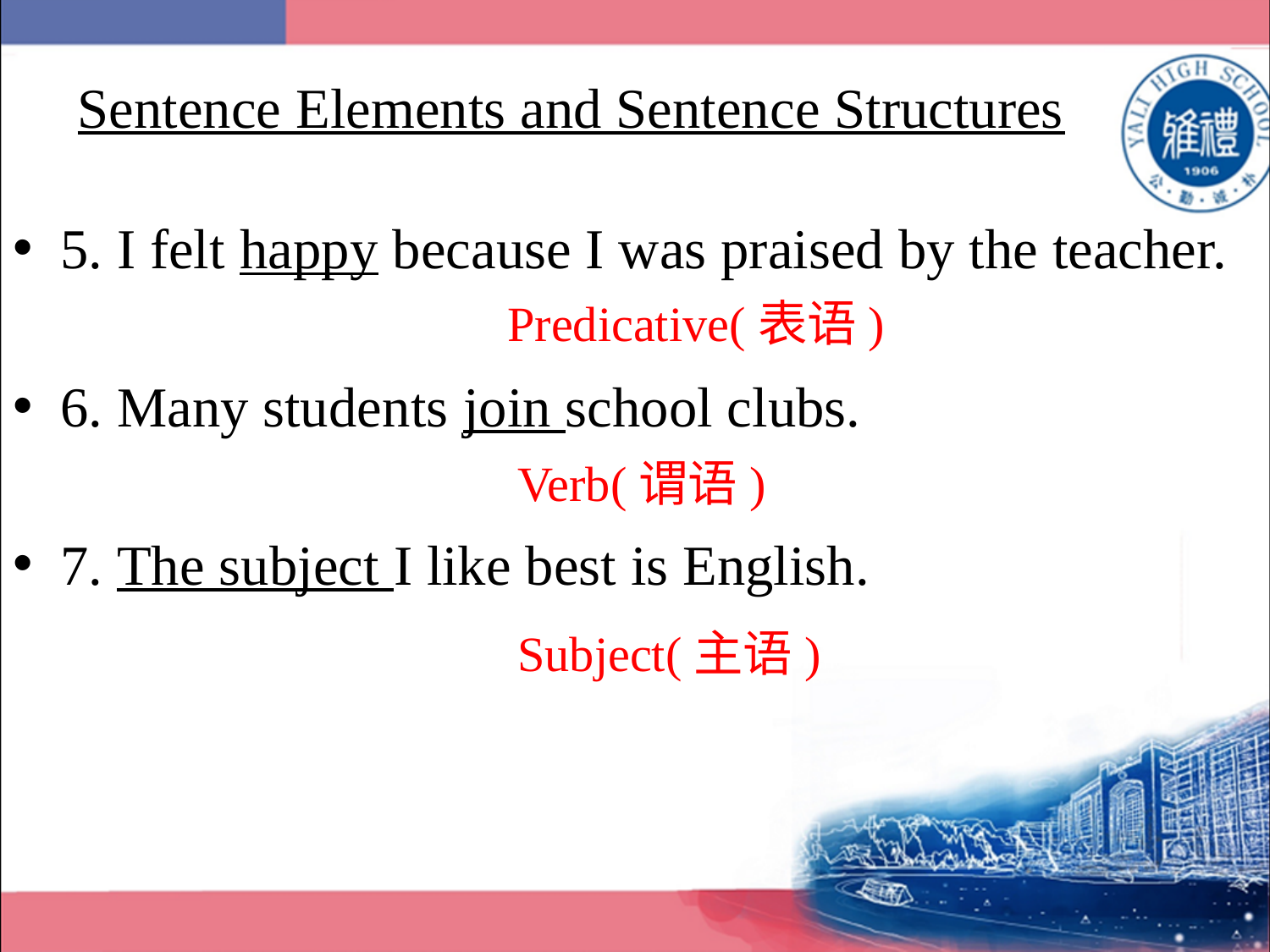

# Sentence Elements and Sentence Structures
5. I felt happy because I was praised by the teacher.

6. Many students join school clubs.

7. The subject I like best is English.

Predicative(表语)
Verb(谓语)
Subject(主语)